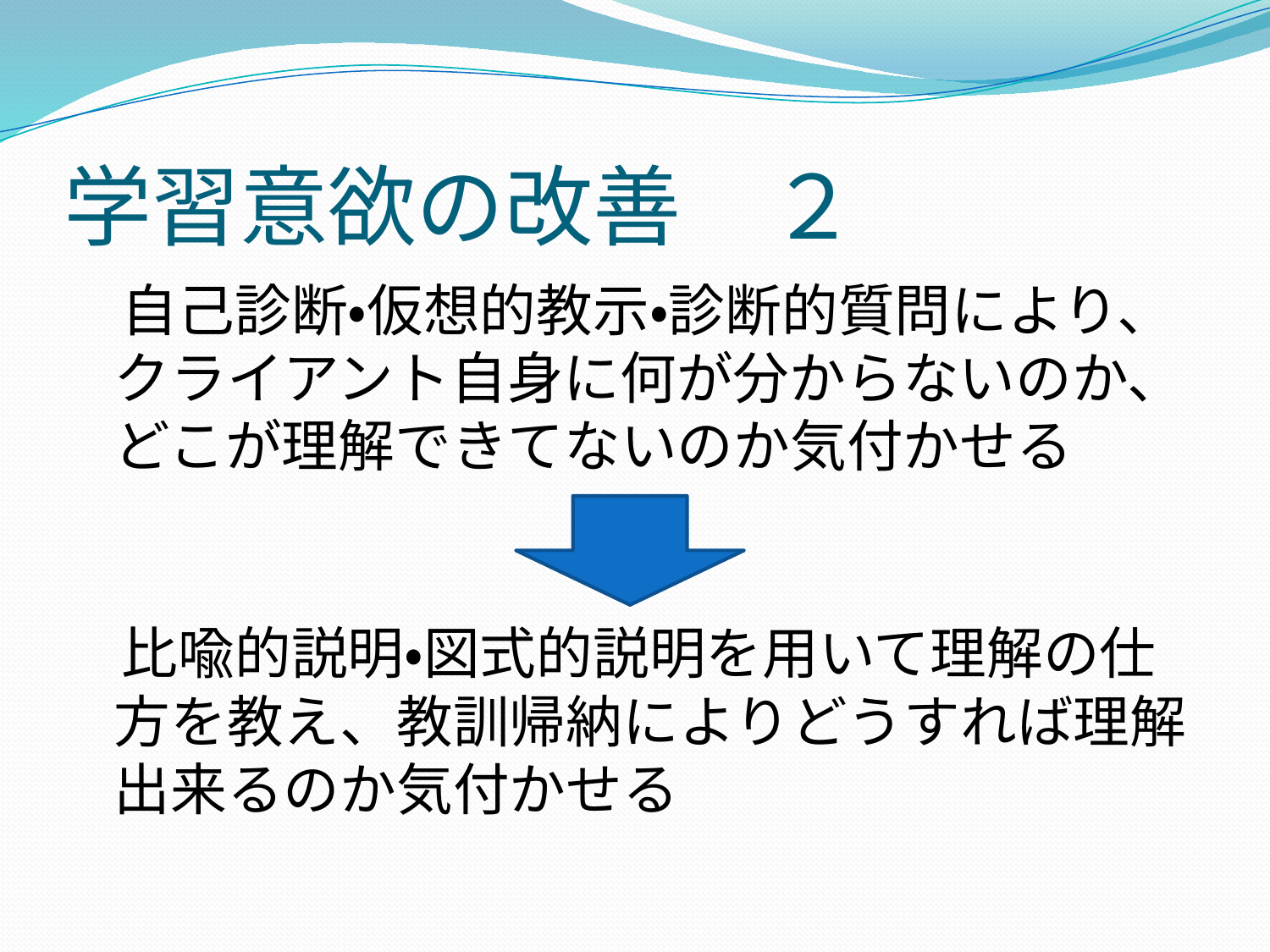

# 学習意欲の改善　２
　自己診断・仮想的教示・診断的質問により、クライアント自身に何が分からないのか、どこが理解できてないのか気付かせる

　比喩的説明・図式的説明を用いて理解の仕方を教え、教訓帰納によりどうすれば理解出来るのか気付かせる